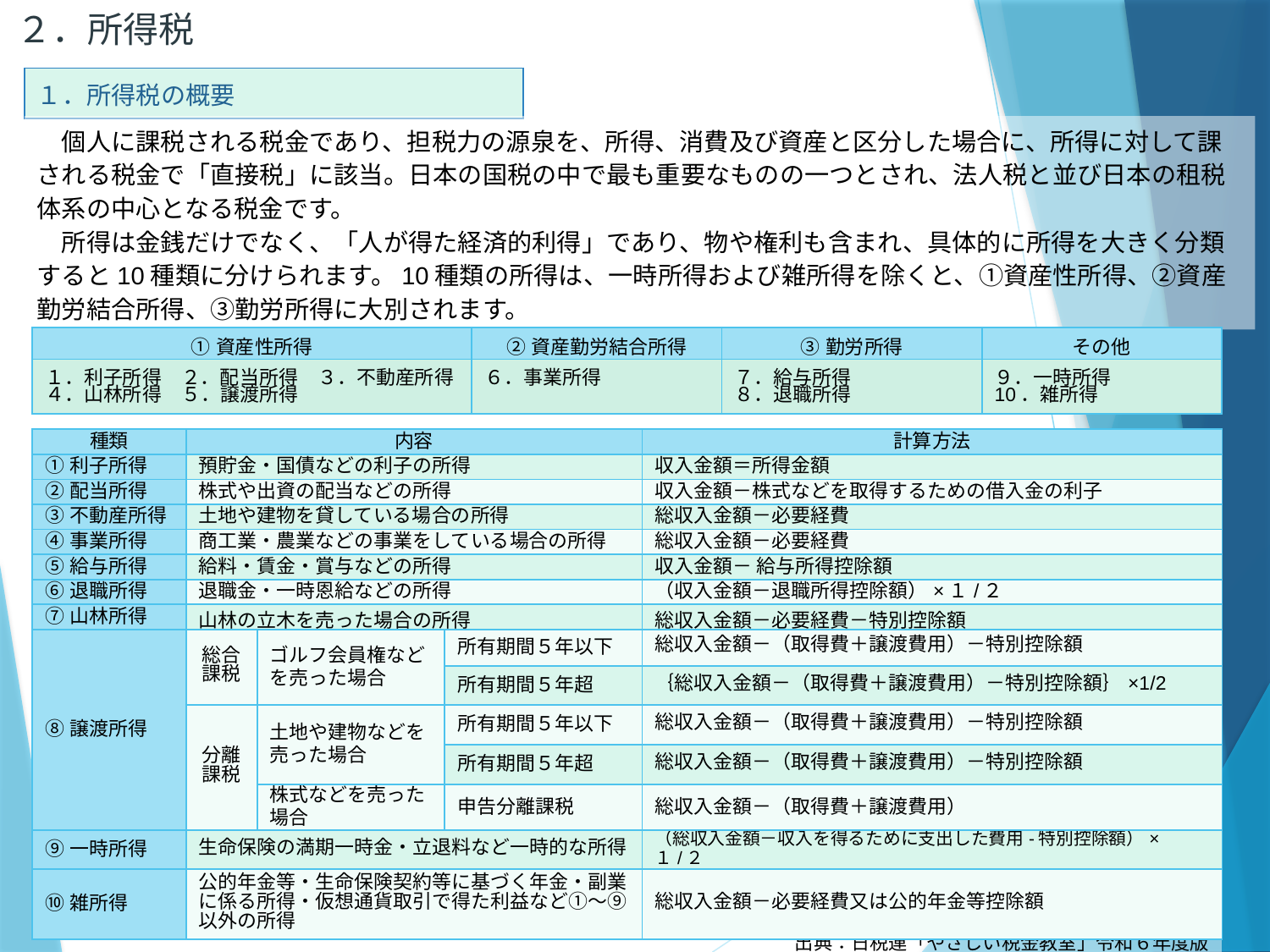

２．所得税
| １．所得税の概要 |
| --- |
　個人に課税される税金であり、担税力の源泉を、所得、消費及び資産と区分した場合に、所得に対して課される税金で「直接税」に該当。日本の国税の中で最も重要なものの一つとされ、法人税と並び日本の租税体系の中心となる税金です。
　所得は金銭だけでなく、「人が得た経済的利得」であり、物や権利も含まれ、具体的に所得を大きく分類すると10種類に分けられます。10種類の所得は、一時所得および雑所得を除くと、①資産性所得、②資産勤労結合所得、③勤労所得に大別されます。
| ①資産性所得 | ②資産勤労結合所得 | ③勤労所得 | その他 |
| --- | --- | --- | --- |
| １．利子所得　２．配当所得　３．不動産所得 ４．山林所得　５．譲渡所得 | ６．事業所得 | ７．給与所得 ８．退職所得 | ９．一時所得 10．雑所得 |
| 種類 | 内容 |  |  | 計算方法 |
| --- | --- | --- | --- | --- |
| ①利子所得 | 預貯金・国債などの利子の所得 |  |  | 収入金額＝所得金額 |
| ②配当所得 | 株式や出資の配当などの所得 |  |  | 収入金額－株式などを取得するための借入金の利子 |
| ③不動産所得 | 土地や建物を貸している場合の所得 |  |  | 総収入金額－必要経費 |
| ④事業所得 | 商工業・農業などの事業をしている場合の所得 |  |  | 総収入金額－必要経費 |
| ⑤給与所得 | 給料・賃金・賞与などの所得 |  |  | 収入金額－ 給与所得控除額 |
| ⑥退職所得 | 退職金・一時恩給などの所得 |  |  | （収入金額－退職所得控除額）×１/２ |
| ⑦山林所得 | 山林の立木を売った場合の所得 |  |  | 総収入金額－必要経費－特別控除額 |
| ⑧譲渡所得 | 総合課税 | ゴルフ会員権などを売った場合 | 所有期間５年以下 | 総収入金額－（取得費＋譲渡費用）－特別控除額 |
|  |  |  | 所有期間５年超 | ｛総収入金額－（取得費＋譲渡費用）－特別控除額｝×1/2 |
|  | 分離課税 | 土地や建物などを売った場合 | 所有期間５年以下 | 総収入金額－（取得費＋譲渡費用）－特別控除額 |
|  |  |  | 所有期間５年超 | 総収入金額－（取得費＋譲渡費用）－特別控除額 |
|  |  | 株式などを売った場合 | 申告分離課税 | 総収入金額－（取得費＋譲渡費用） |
| ⑨一時所得 | 生命保険の満期一時金・立退料など一時的な所得 |  |  | （総収入金額－収入を得るために支出した費用-特別控除額）×１/２ |
| ⑩雑所得 | 公的年金等・生命保険契約等に基づく年金・副業に係る所得・仮想通貨取引で得た利益など①～⑨以外の所得 |  |  | 総収入金額－必要経費又は公的年金等控除額 |
　　（注１） 特別控除は50万円限度。（注２）収用等、居住用財産の譲渡等の特別控除あり。
出典：日税連「やさしい税金教室」令和６年度版